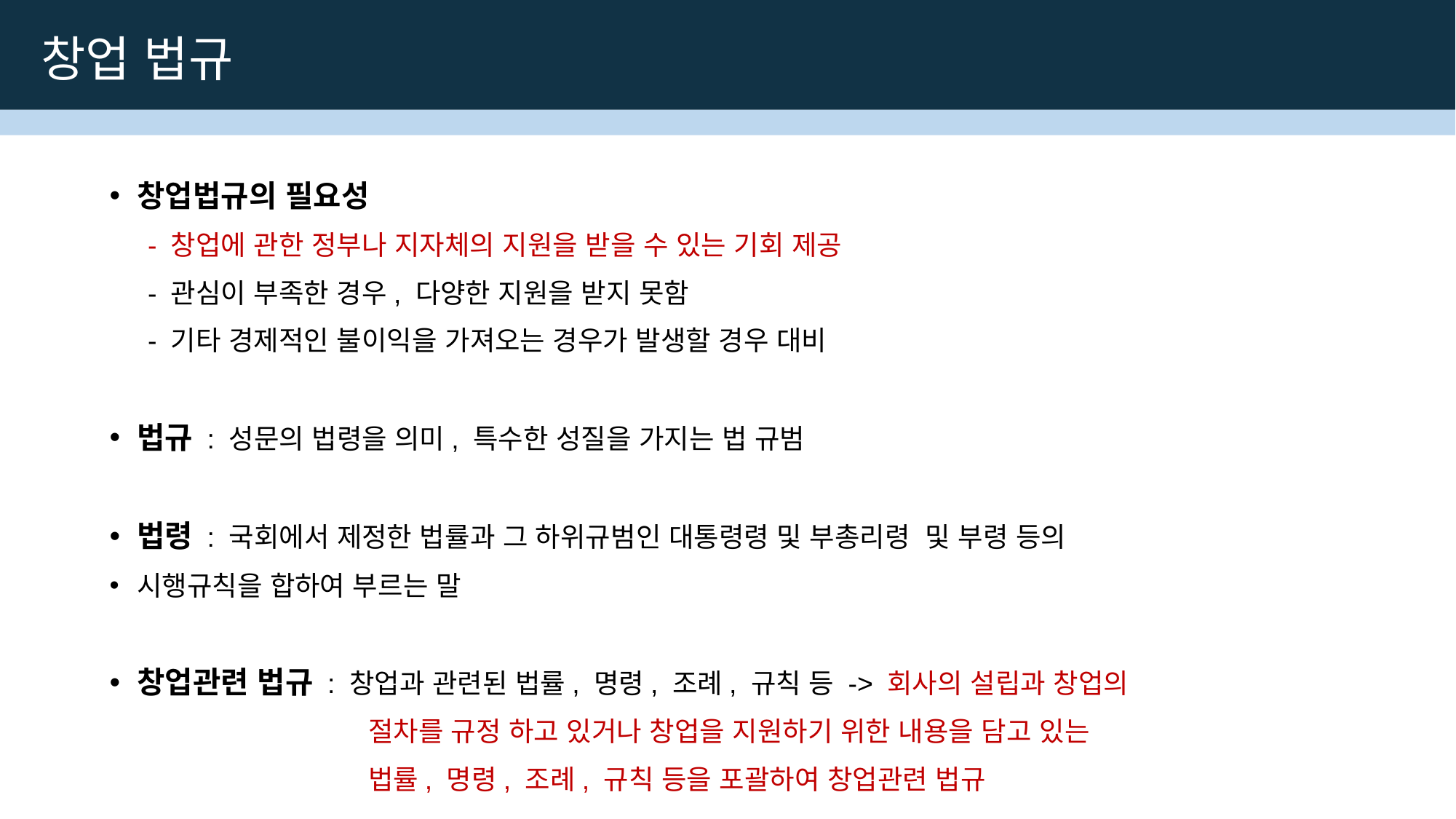

창업 법규
창업법규의 필요성
     - 창업에 관한 정부나 지자체의 지원을 받을 수 있는 기회 제공
     - 관심이 부족한 경우, 다양한 지원을 받지 못함
     - 기타 경제적인 불이익을 가져오는 경우가 발생할 경우 대비

법규 : 성문의 법령을 의미, 특수한 성질을 가지는 법 규범

법령 : 국회에서 제정한 법률과 그 하위규범인 대통령령 및 부총리령  및 부령 등의
시행규칙을 합하여 부르는 말

창업관련 법규 : 창업과 관련된 법률, 명령, 조례, 규칙 등 -> 회사의 설립과 창업의
                                 절차를 규정 하고 있거나 창업을 지원하기 위한 내용을 담고 있는
                                 법률, 명령, 조례, 규칙 등을 포괄하여 창업관련 법규